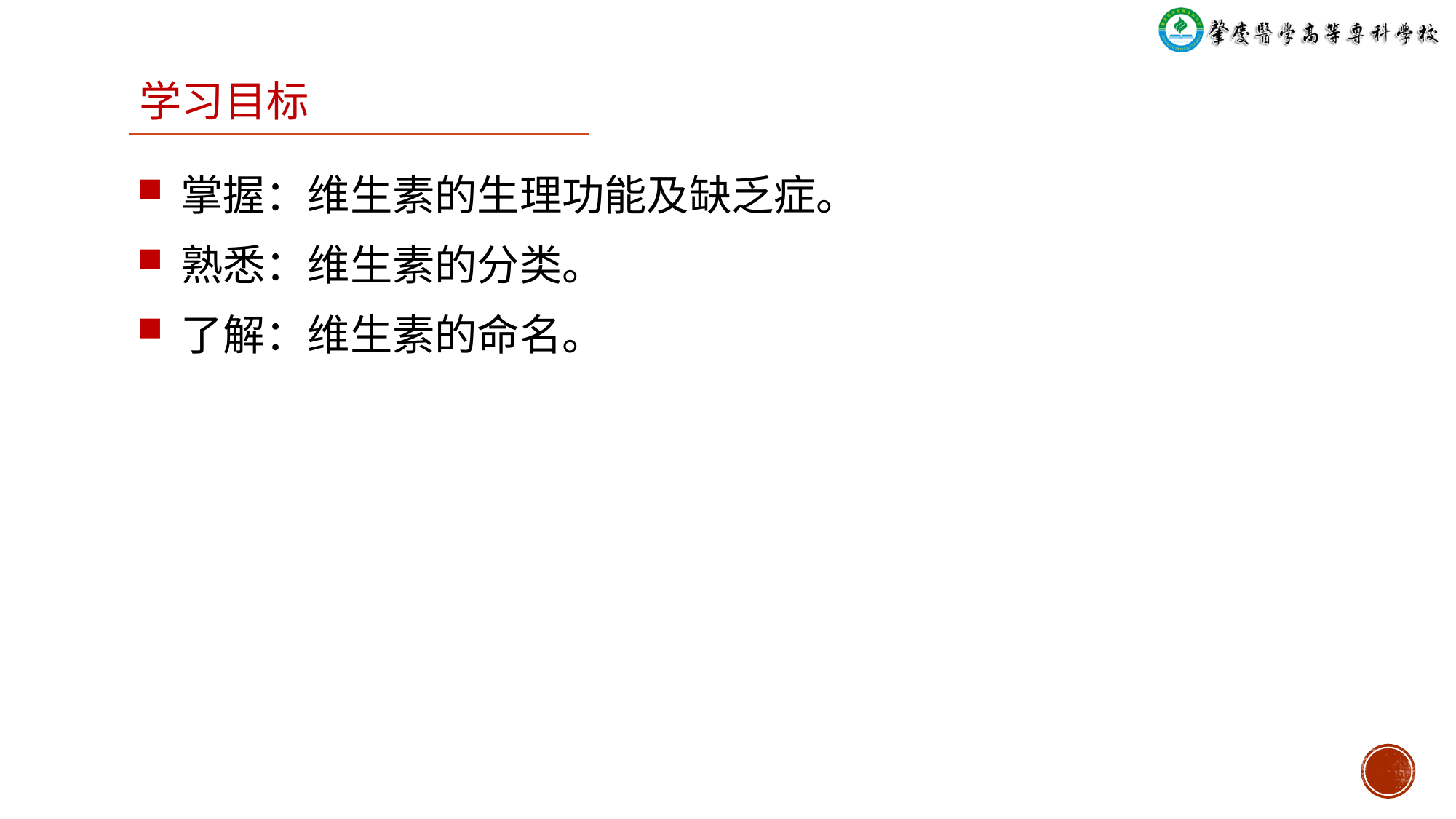

# 学习目标
掌握：维生素的生理功能及缺乏症。
熟悉：维生素的分类。
了解：维生素的命名。